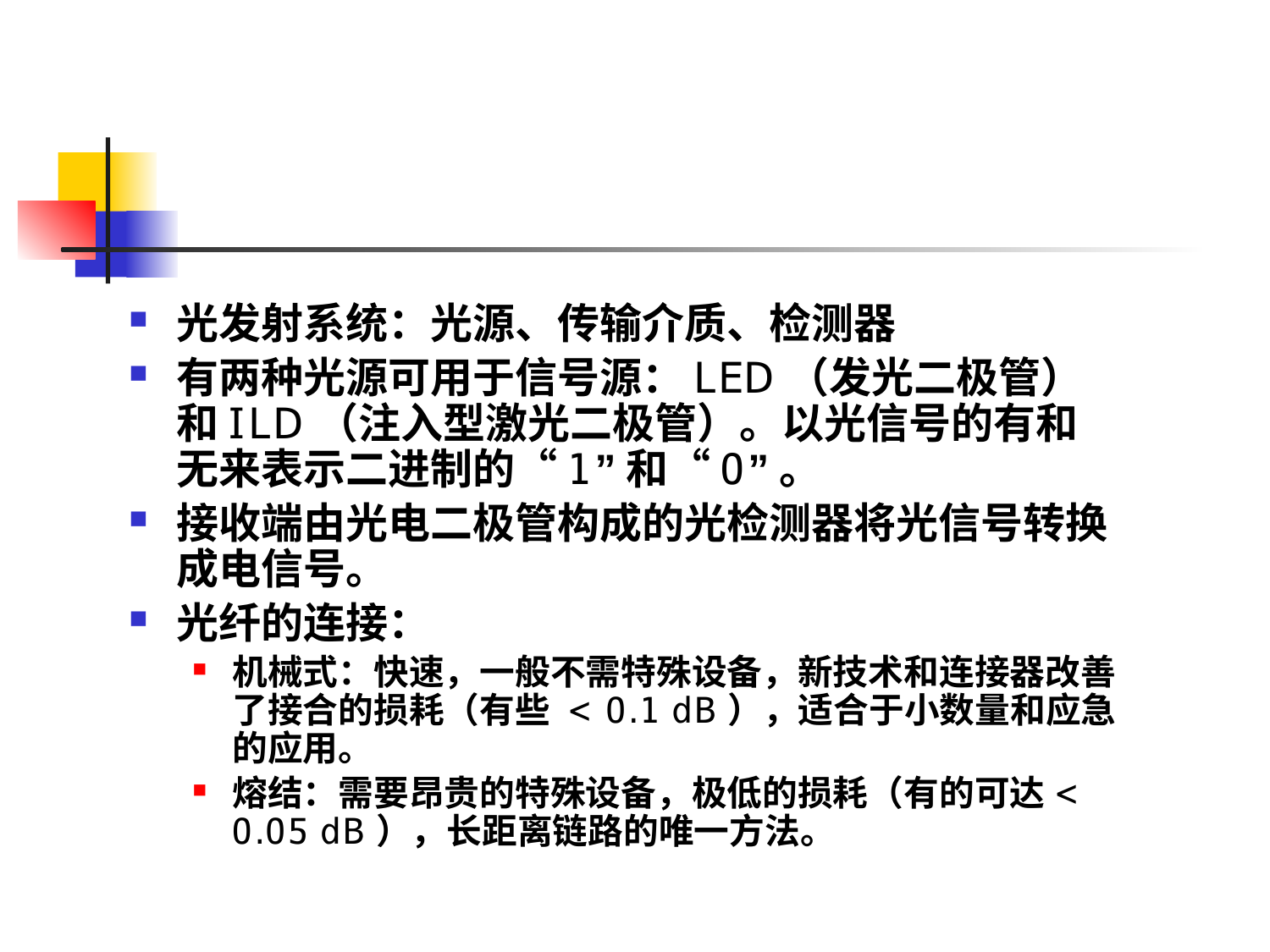

#

光发射系统：光源、传输介质、检测器
有两种光源可用于信号源：LED（发光二极管）和ILD（注入型激光二极管）。以光信号的有和无来表示二进制的“1”和“0”。
接收端由光电二极管构成的光检测器将光信号转换成电信号。
光纤的连接：
机械式：快速，一般不需特殊设备，新技术和连接器改善了接合的损耗（有些 < 0.1 dB），适合于小数量和应急的应用。
熔结：需要昂贵的特殊设备，极低的损耗（有的可达< 0.05 dB），长距离链路的唯一方法。